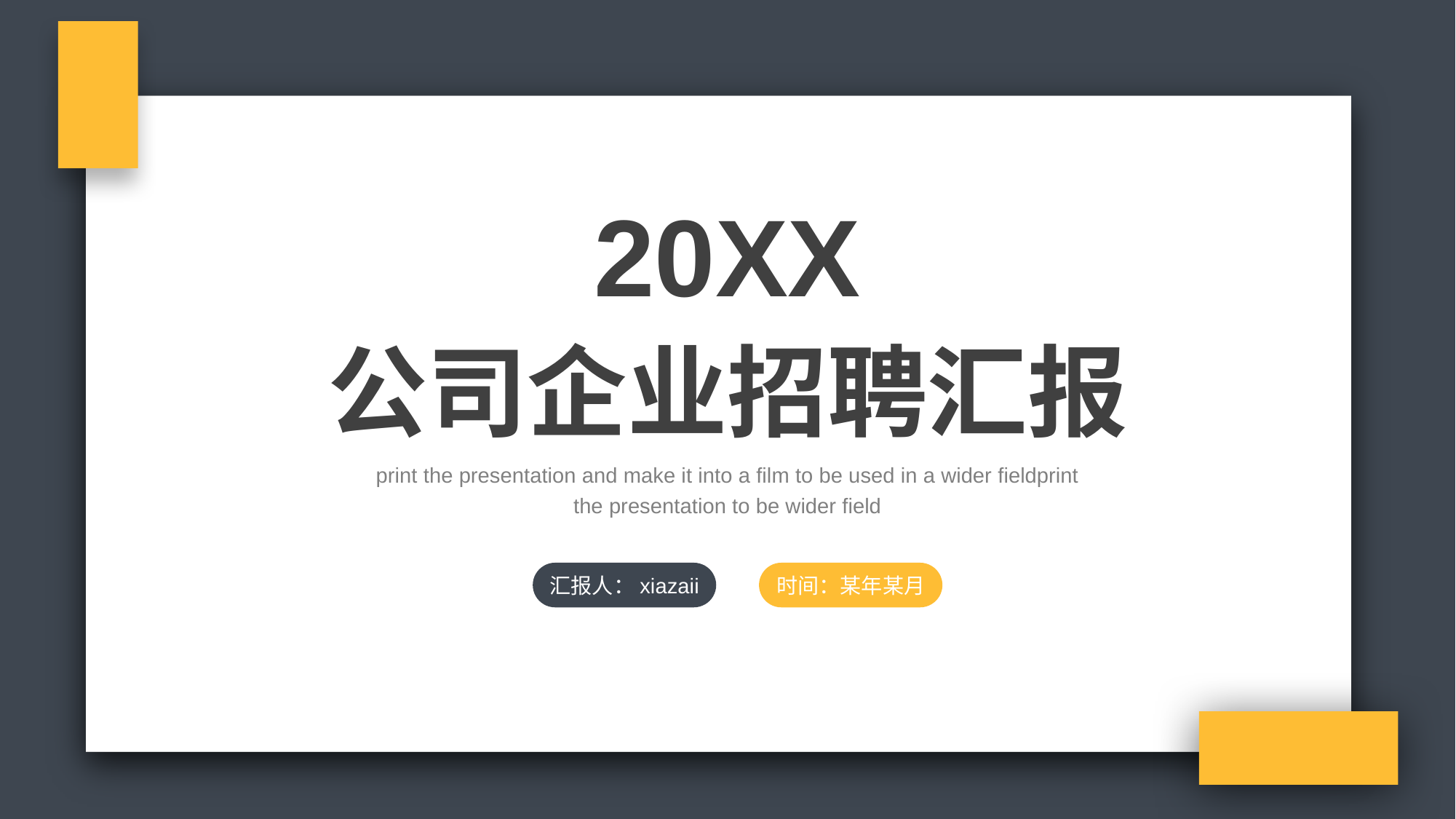

20XX
公司企业招聘汇报
print the presentation and make it into a film to be used in a wider fieldprint the presentation to be wider field

汇报人：xiazaii
时间：某年某月